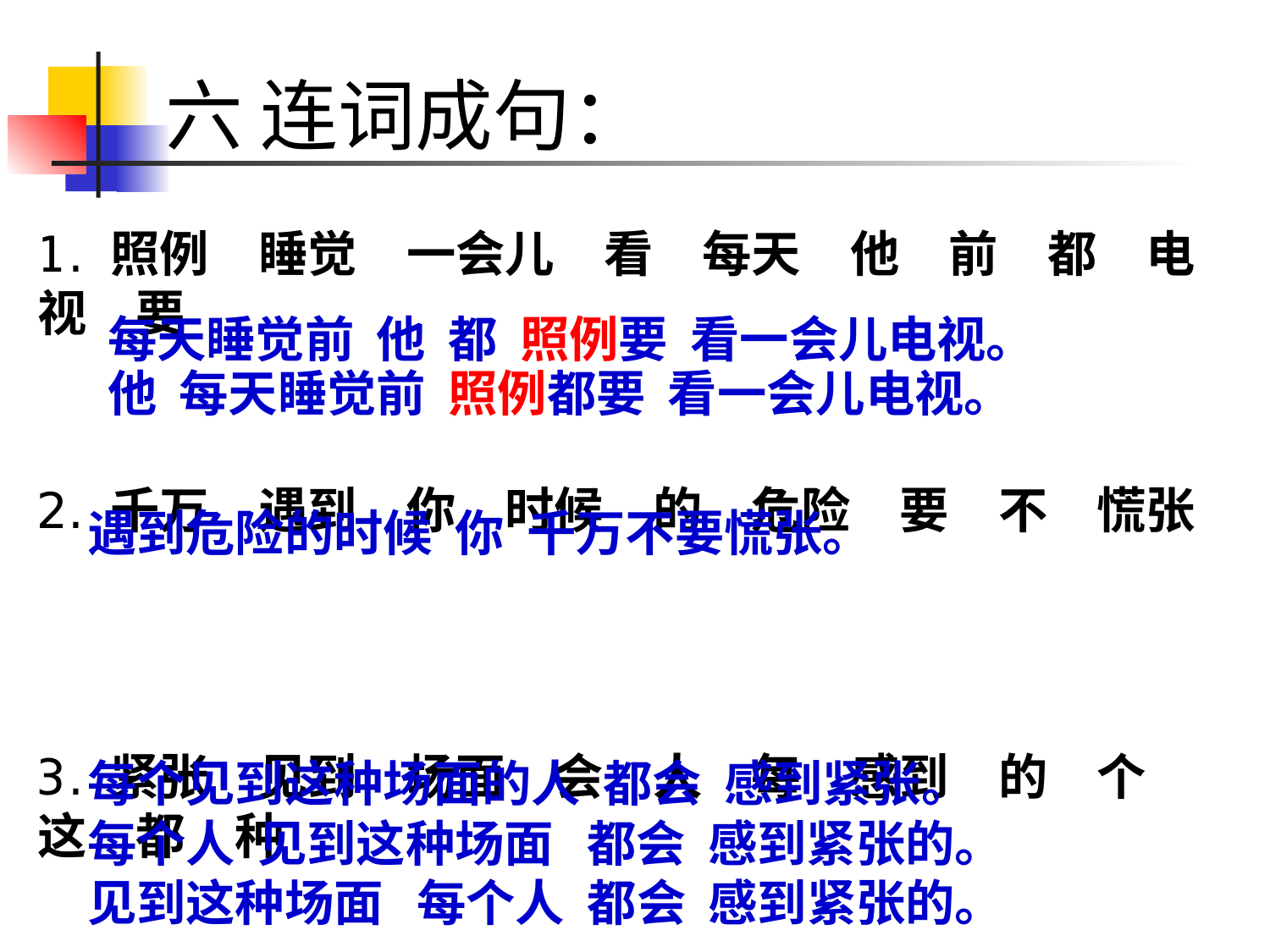

# 六 连词成句：
1. 照例　睡觉　一会儿　看　每天　他　前　都　电视　要

2. 千万　遇到　你　时候　的　危险　要　不　慌张

3. 紧张　见到　场面　会　人　每　感到　的　个　这　都　种

每天睡觉前  他  都  照例要  看一会儿电视。
他  每天睡觉前  照例都要  看一会儿电视。
遇到危险的时候  你  千万不要慌张。
每个见到这种场面的人  都会  感到紧张。
每个人  见到这种场面   都会  感到紧张的。
见到这种场面   每个人  都会  感到紧张的。